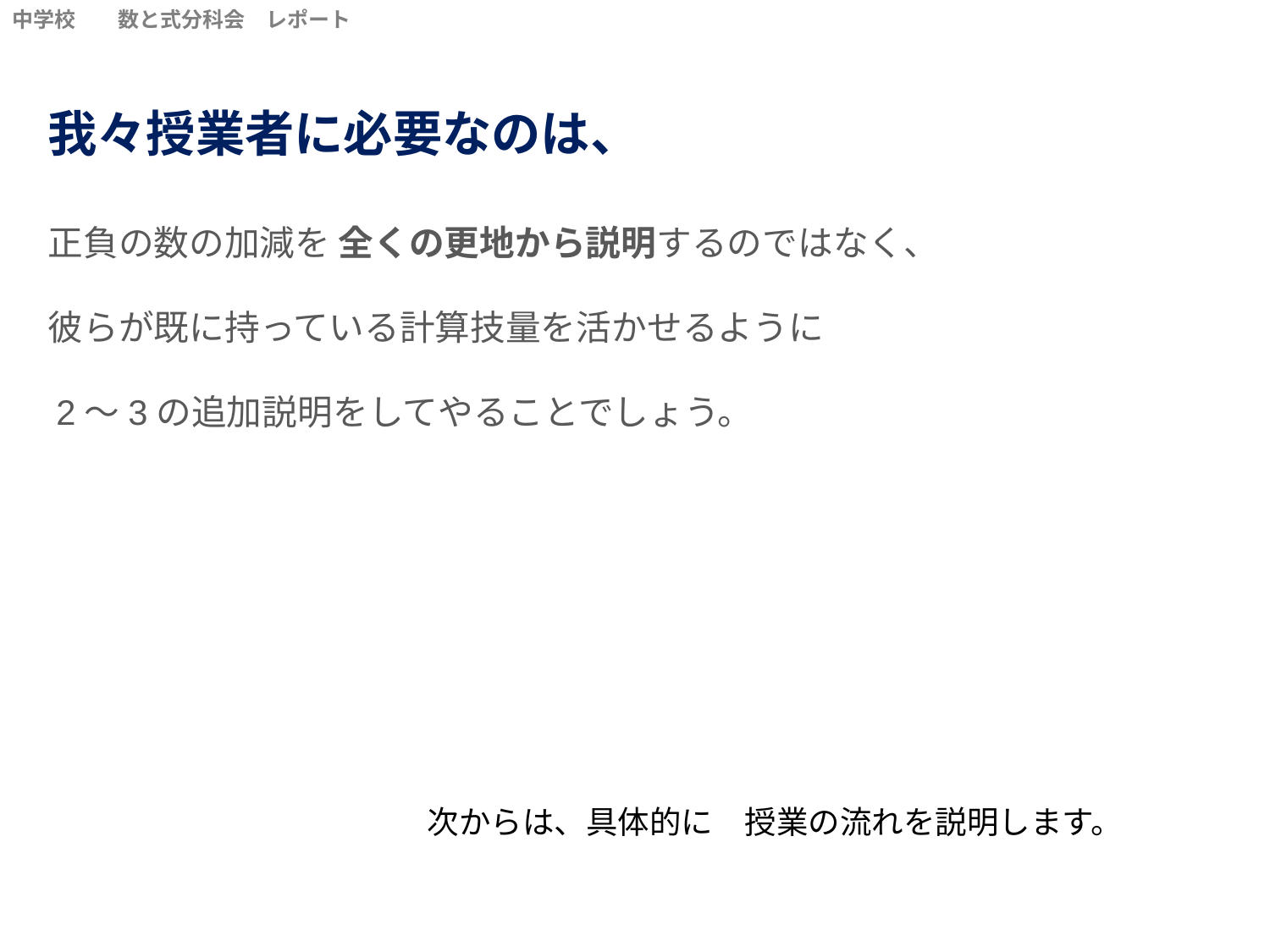

中学校　　数と式分科会　レポート
　我々授業者に必要なのは、

　正負の数の加減を 全くの更地から説明するのではなく、

　彼らが既に持っている計算技量を活かせるように

　2～3の追加説明をしてやることでしょう。
次からは、具体的に　授業の流れを説明します。